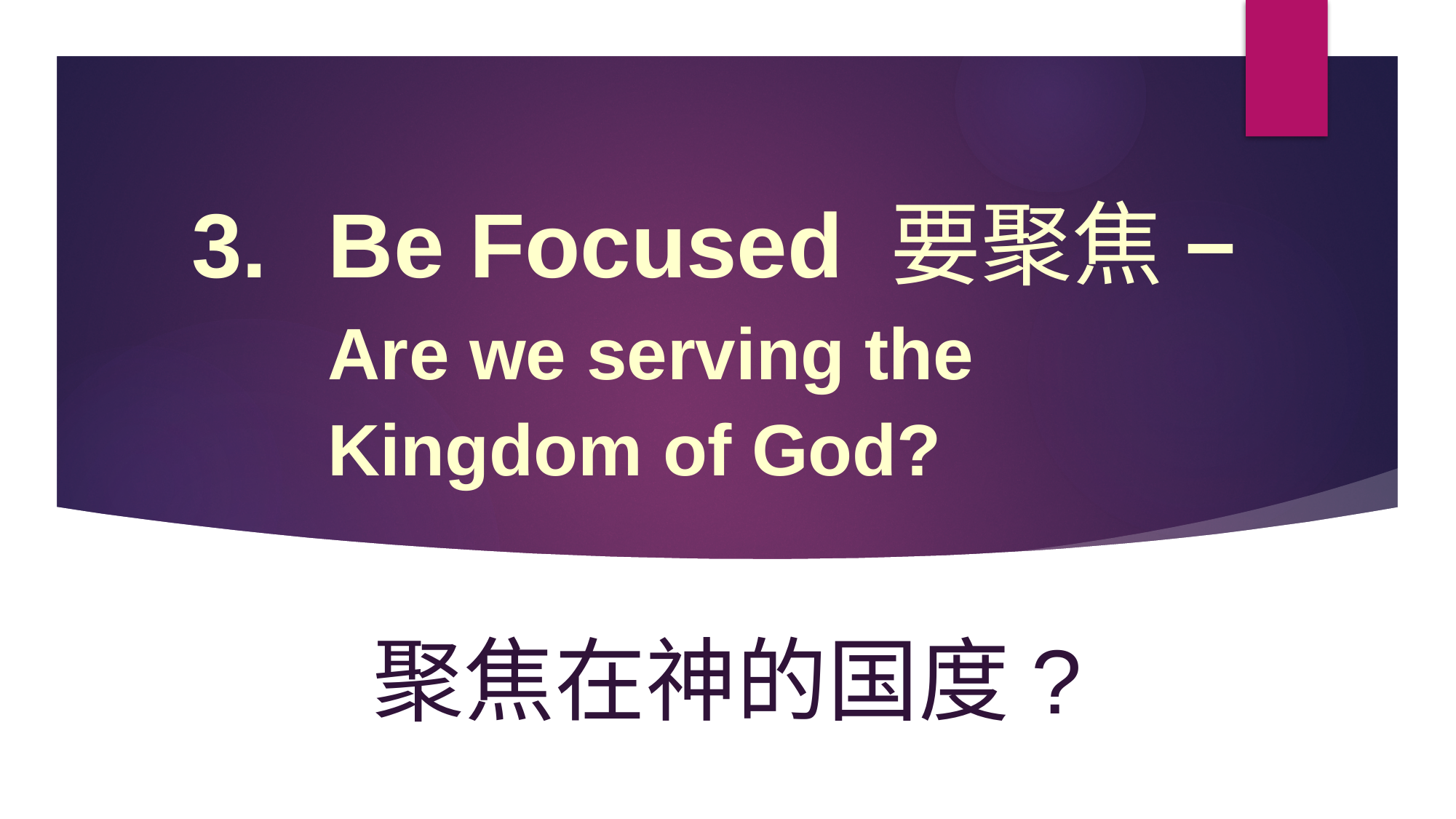

# Be Focused 要聚焦 – Are we serving the Kingdom of God?
聚焦在神的国度?